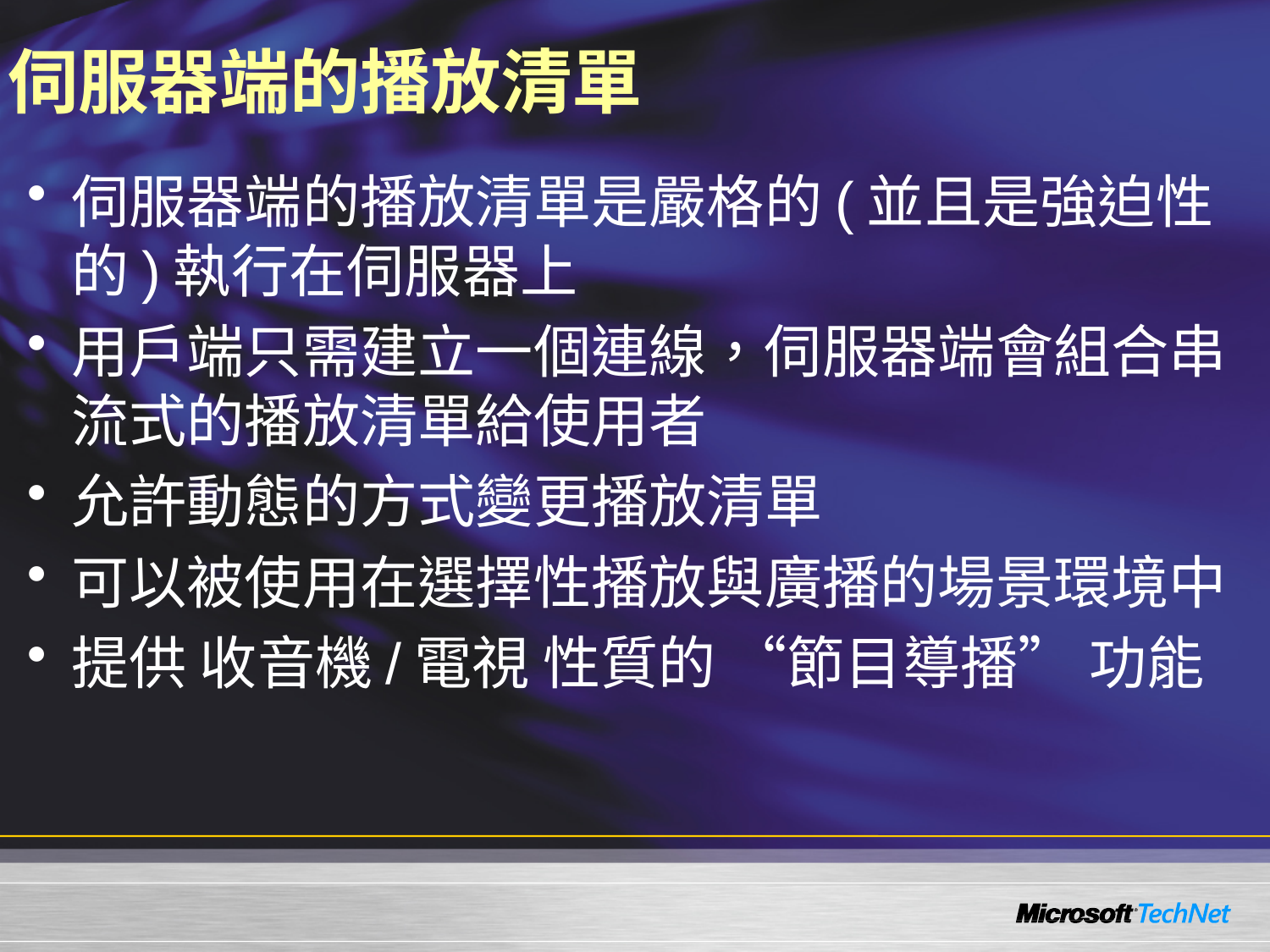

# 伺服器端的播放清單
伺服器端的播放清單是嚴格的(並且是強迫性的)執行在伺服器上
用戶端只需建立一個連線，伺服器端會組合串流式的播放清單給使用者
允許動態的方式變更播放清單
可以被使用在選擇性播放與廣播的場景環境中
提供 收音機/電視 性質的 “節目導播” 功能